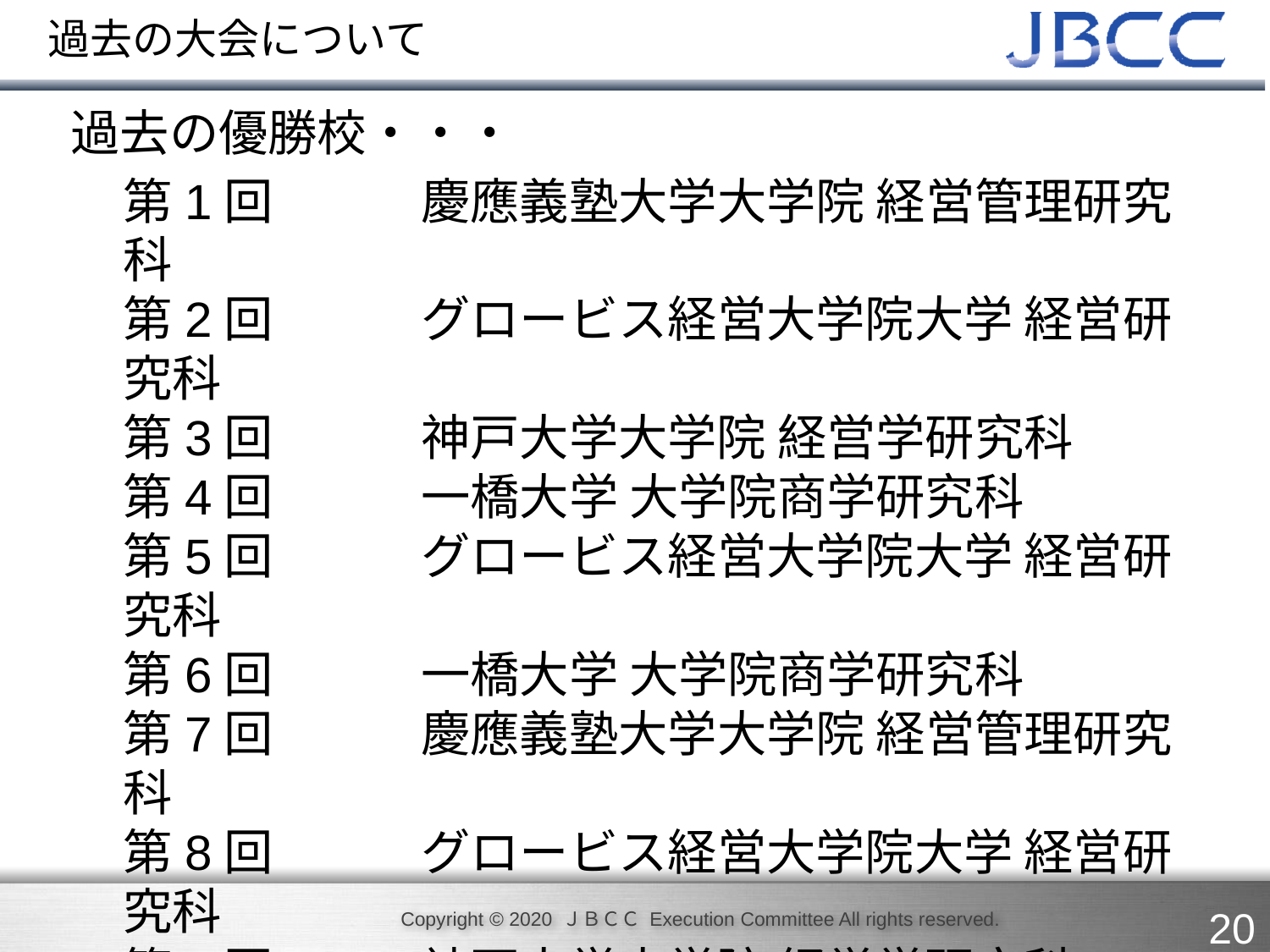

過去の大会について
# 過去の優勝校・・・
第1回　　　慶應義塾大学大学院 経営管理研究科
第2回　　　グロービス経営大学院大学 経営研究科
第3回　　　神戸大学大学院 経営学研究科
第4回　　　一橋大学 大学院商学研究科
第5回　　　グロービス経営大学院大学 経営研究科
第6回　　　一橋大学 大学院商学研究科
第7回　　　慶應義塾大学大学院 経営管理研究科
第8回　　　グロービス経営大学院大学 経営研究科
第9回　　　神戸大学大学院 経営学研究科
第10回　　グロービス経営大学院大学 経営研究科
20